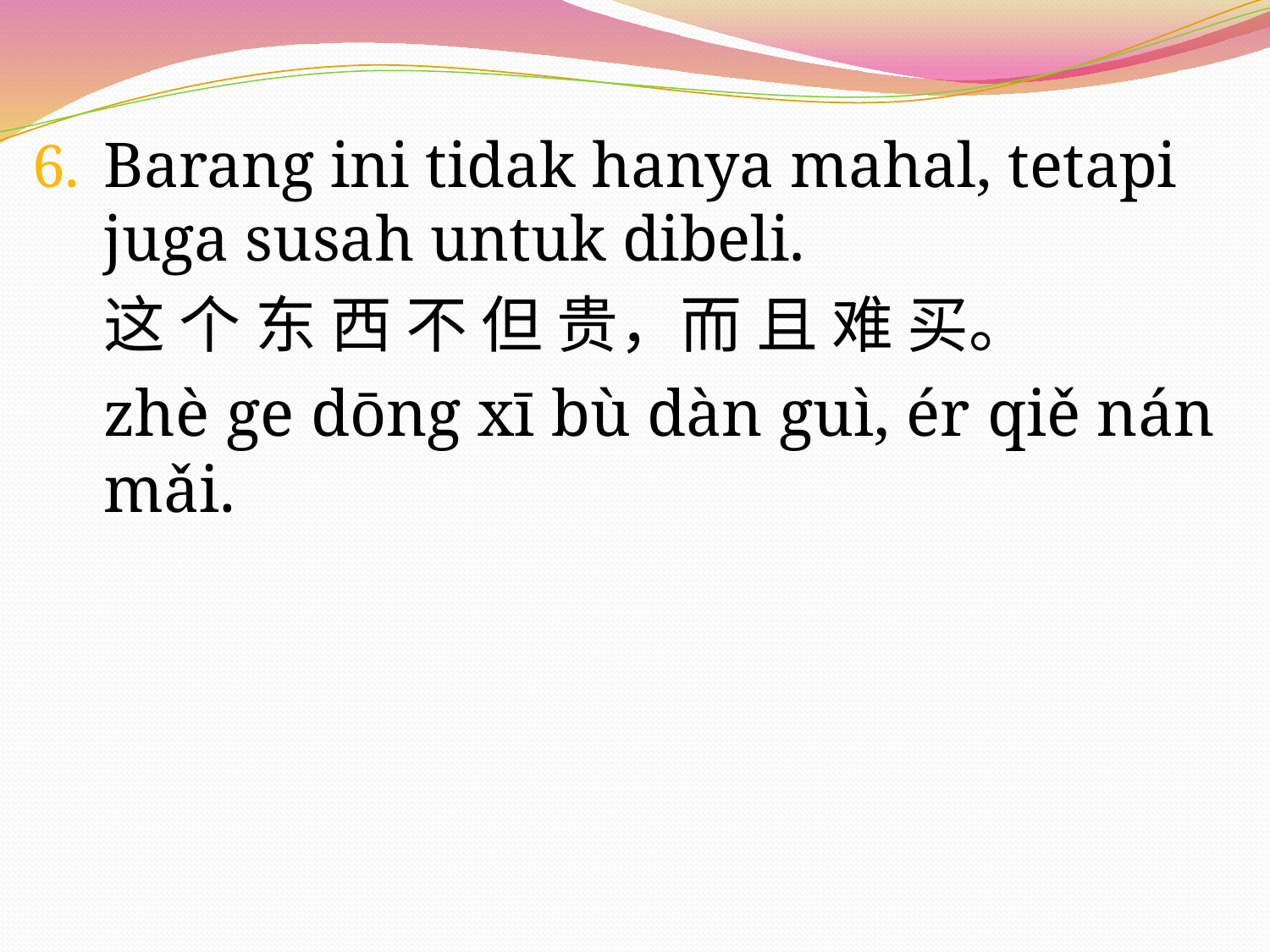

Barang ini tidak hanya mahal, tetapi juga susah untuk dibeli.
	这 个 东 西 不 但 贵，而 且 难 买。
	zhè ge dōng xī bù dàn guì, ér qiě nán mǎi.